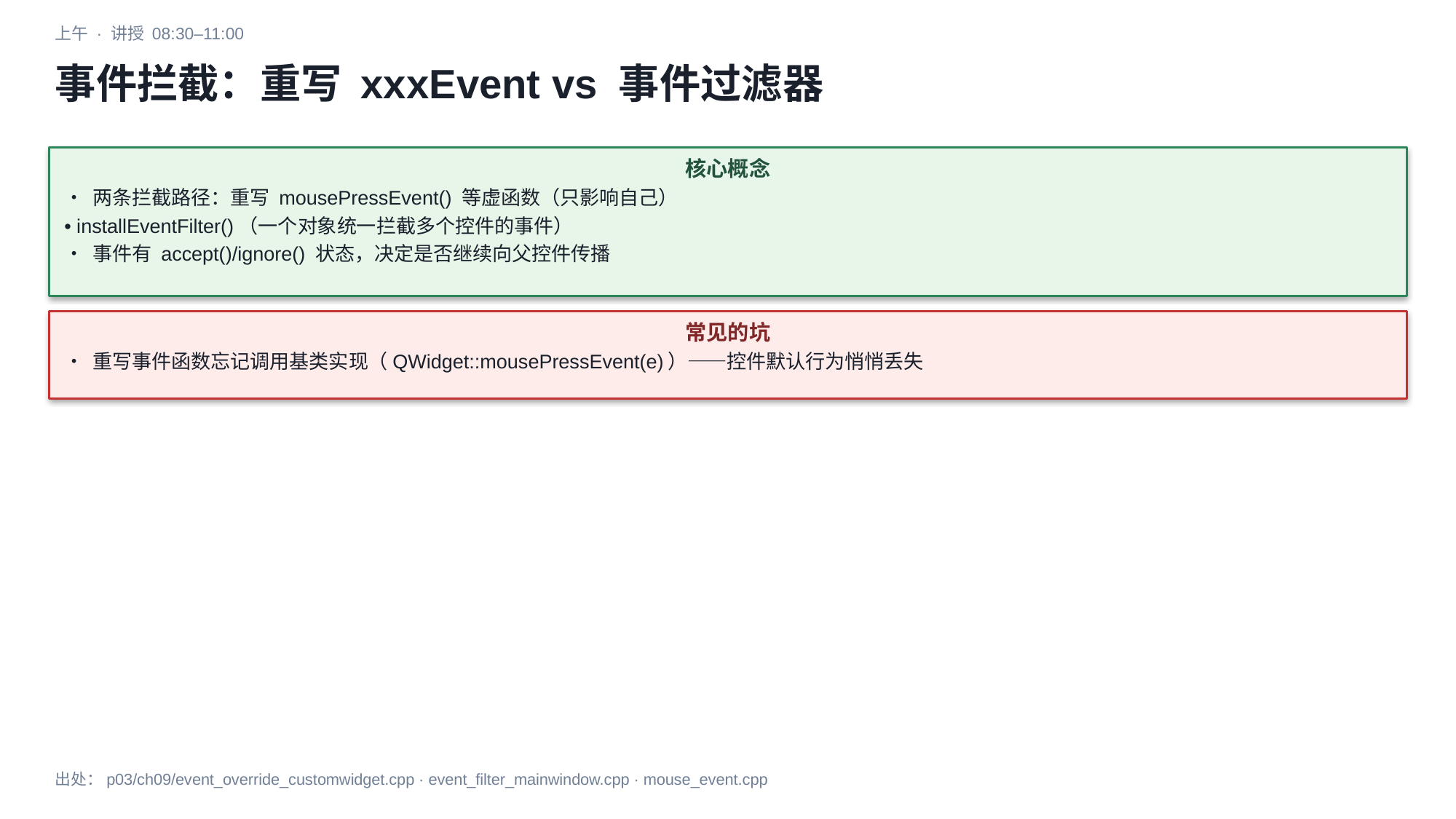

上午 · 讲授 08:30–11:00
事件拦截：重写 xxxEvent vs 事件过滤器
核心概念
• 两条拦截路径：重写 mousePressEvent() 等虚函数（只影响自己）
• installEventFilter()（一个对象统一拦截多个控件的事件）
• 事件有 accept()/ignore() 状态，决定是否继续向父控件传播
常见的坑
• 重写事件函数忘记调用基类实现（QWidget::mousePressEvent(e)）——控件默认行为悄悄丢失
出处：p03/ch09/event_override_customwidget.cpp · event_filter_mainwindow.cpp · mouse_event.cpp